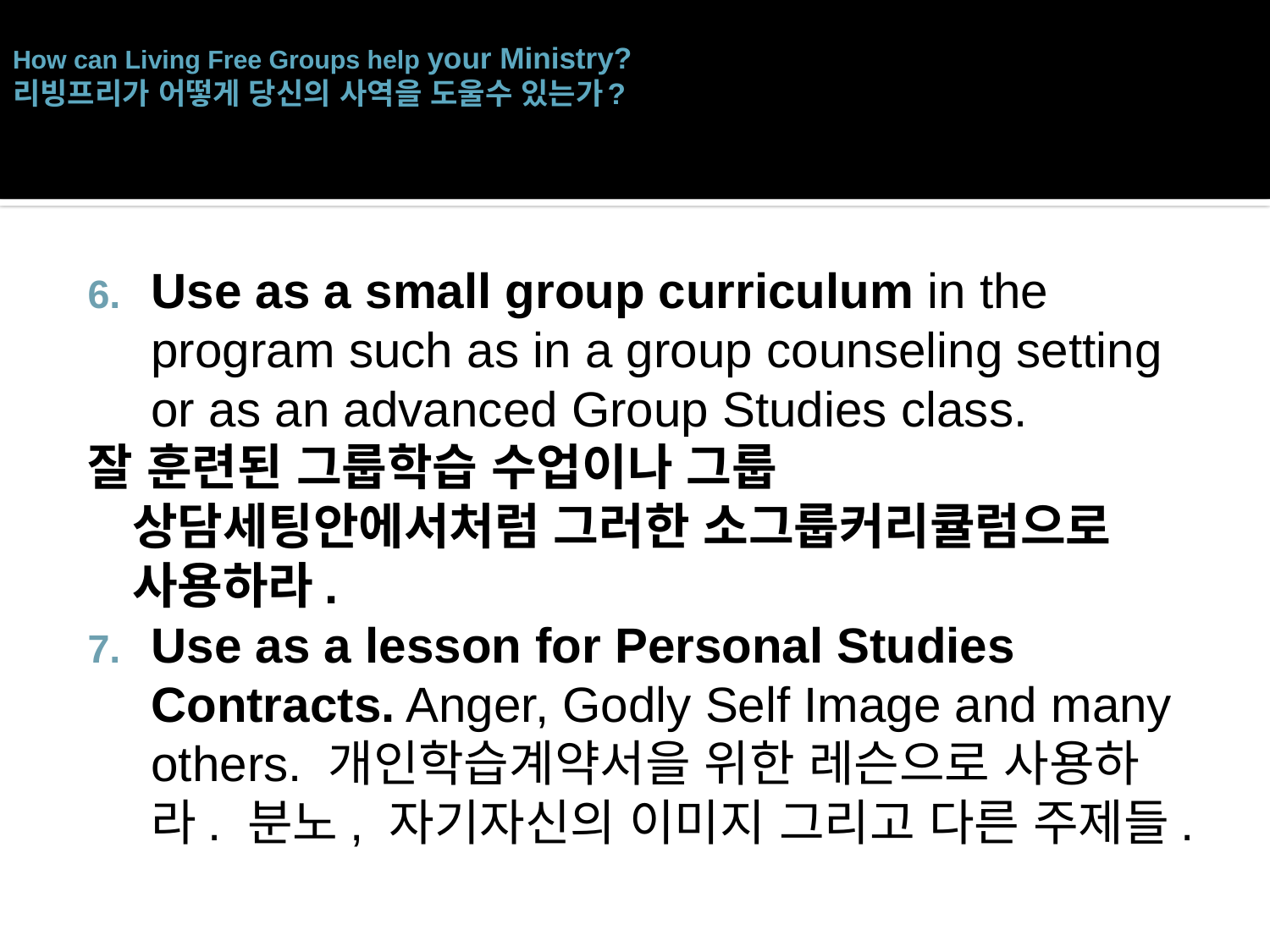

# How can Living Free Groups help your Ministry? 리빙프리가 어떻게 당신의 사역을 도울수 있는가?
Use as a small group curriculum in the program such as in a group counseling setting or as an advanced Group Studies class.
잘 훈련된 그룹학습 수업이나 그룹 상담세팅안에서처럼 그러한 소그룹커리큘럼으로 사용하라.
Use as a lesson for Personal Studies Contracts. Anger, Godly Self Image and many others. 개인학습계약서을 위한 레슨으로 사용하라. 분노, 자기자신의 이미지 그리고 다른 주제들.